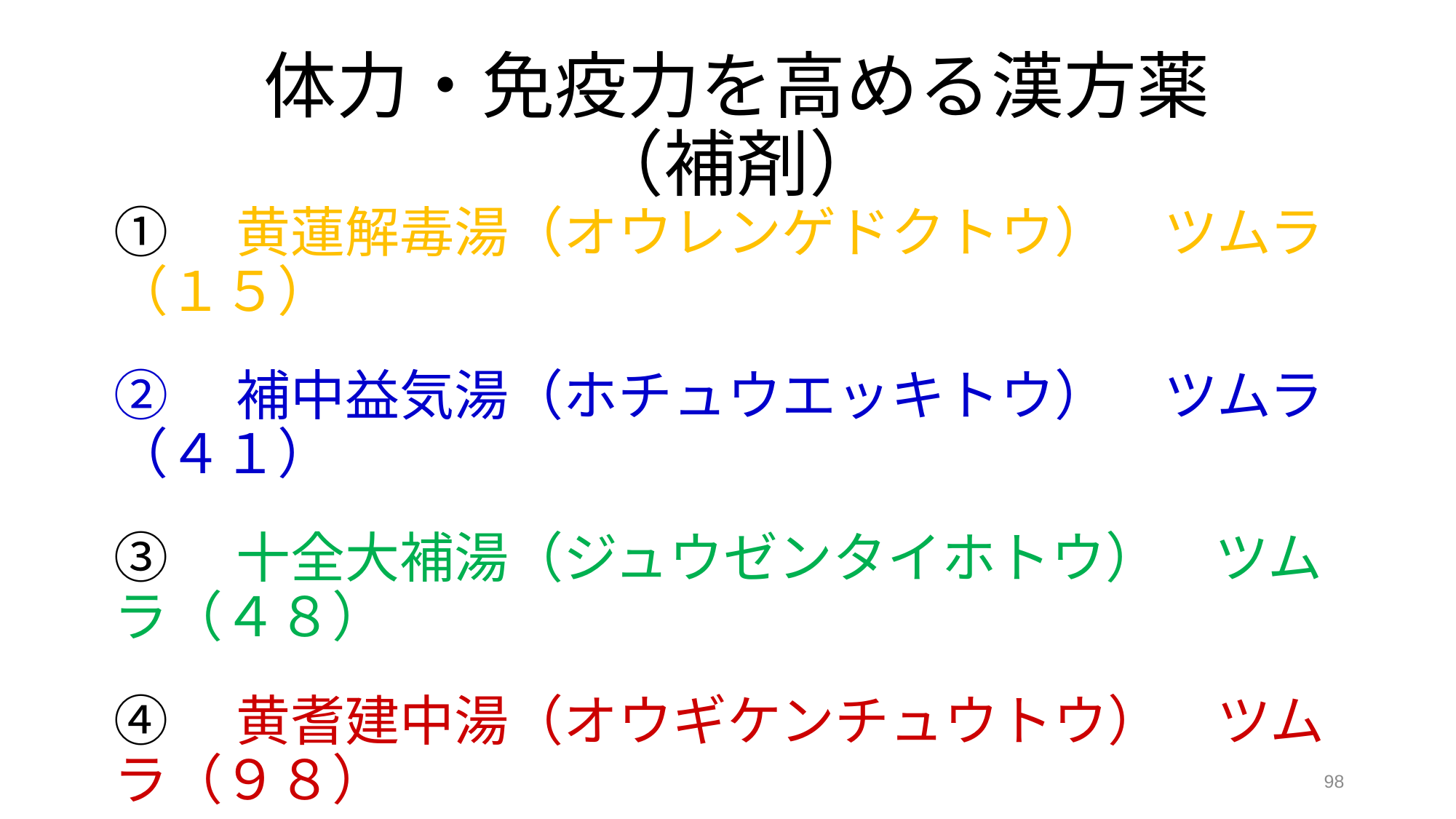

# 体力・免疫力を高める漢方薬（補剤）
①　黄蓮解毒湯（オウレンゲドクトウ）　ツムラ（１５）

②　補中益気湯（ホチュウエッキトウ）　ツムラ（４１）

③　十全大補湯（ジュウゼンタイホトウ）　ツムラ（４８）

④　黄耆建中湯（オウギケンチュウトウ）　ツムラ（９８）

⑤　人参養栄湯（ニンジンヨウエイトウ）　ツムラ（１０８）

⑥　加味帰脾湯（カミキヒトウ）　　　　　　ツムラ（１３７）

98